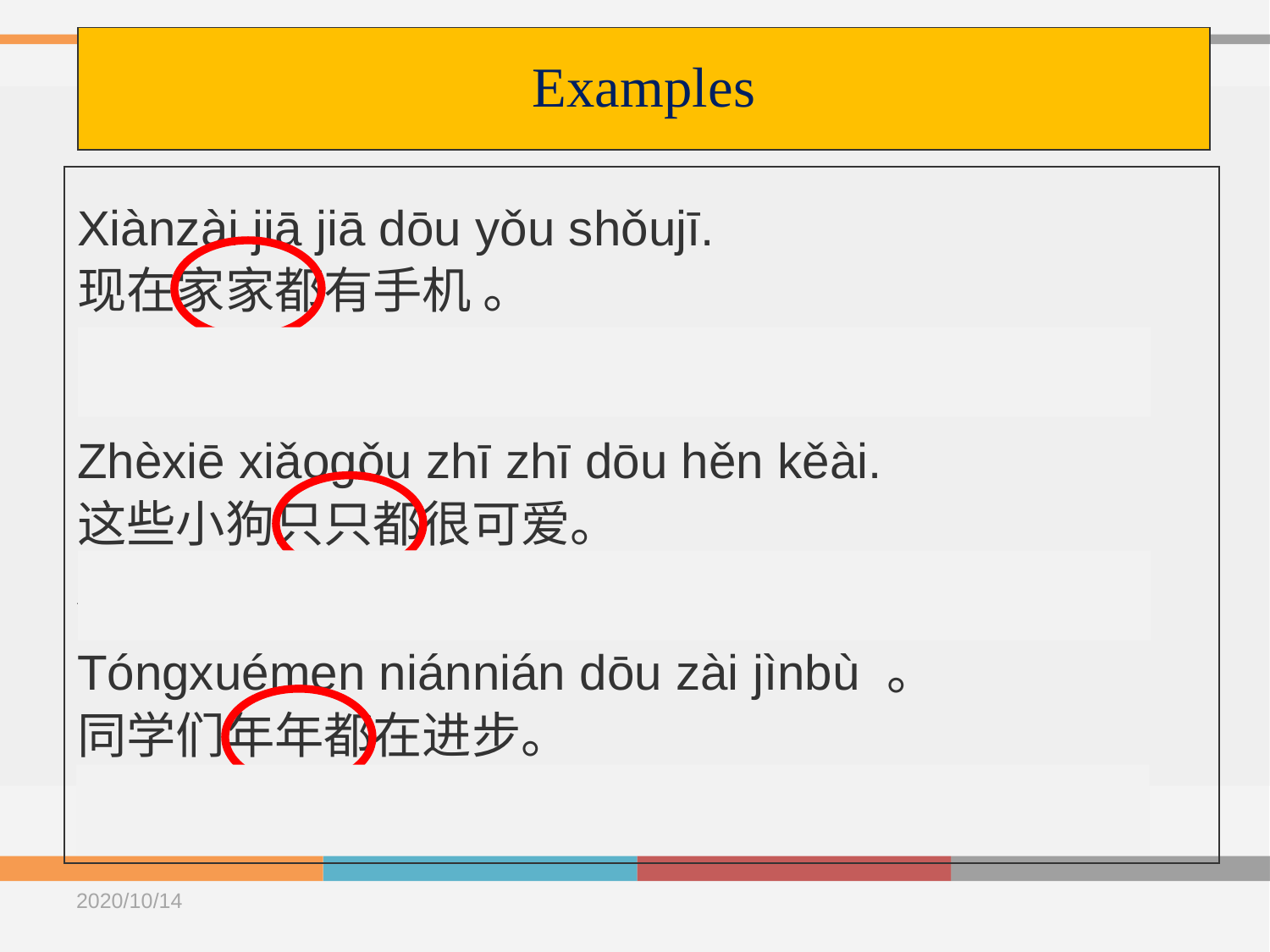

# Examples
Xiànzài jiā jiā dōu yǒu shǒujī.
现在家家都有手机 。
Everyone has a cell phone now.
Zhèxiē xiǎogǒu zhī zhī dōu hěn kěài.
这些小狗只只都很可爱。
All these puppies are cute.
Tóngxuémen niánnián dōu zài jìnbù 。
同学们年年都在进步。
The students are improving year after year.

2020/10/14